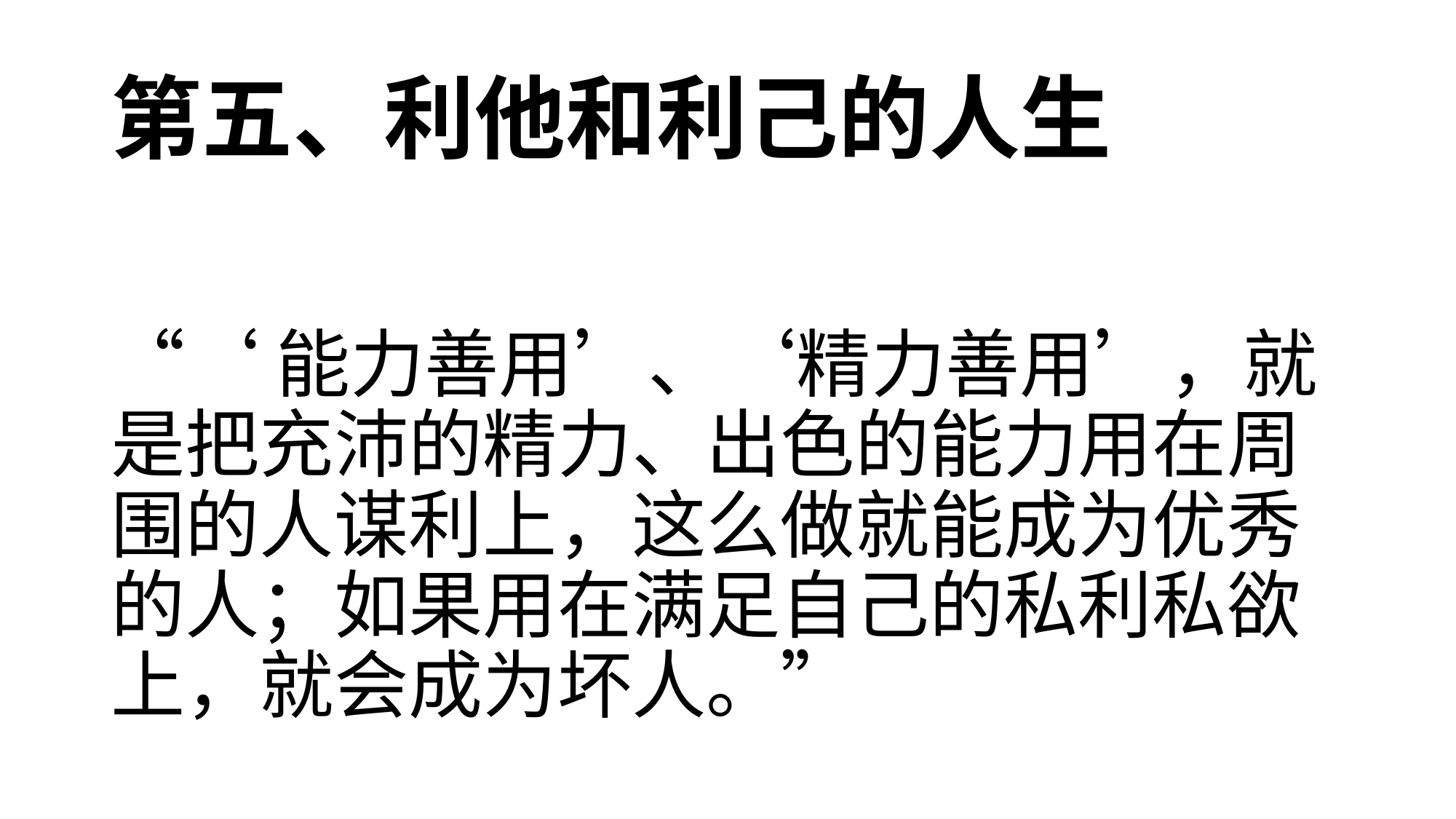

# 第五、利他和利己的人生

“‘能力善用’、‘精力善用’，就是把充沛的精力、出色的能力用在周围的人谋利上，这么做就能成为优秀的人；如果用在满足自己的私利私欲上，就会成为坏人。”